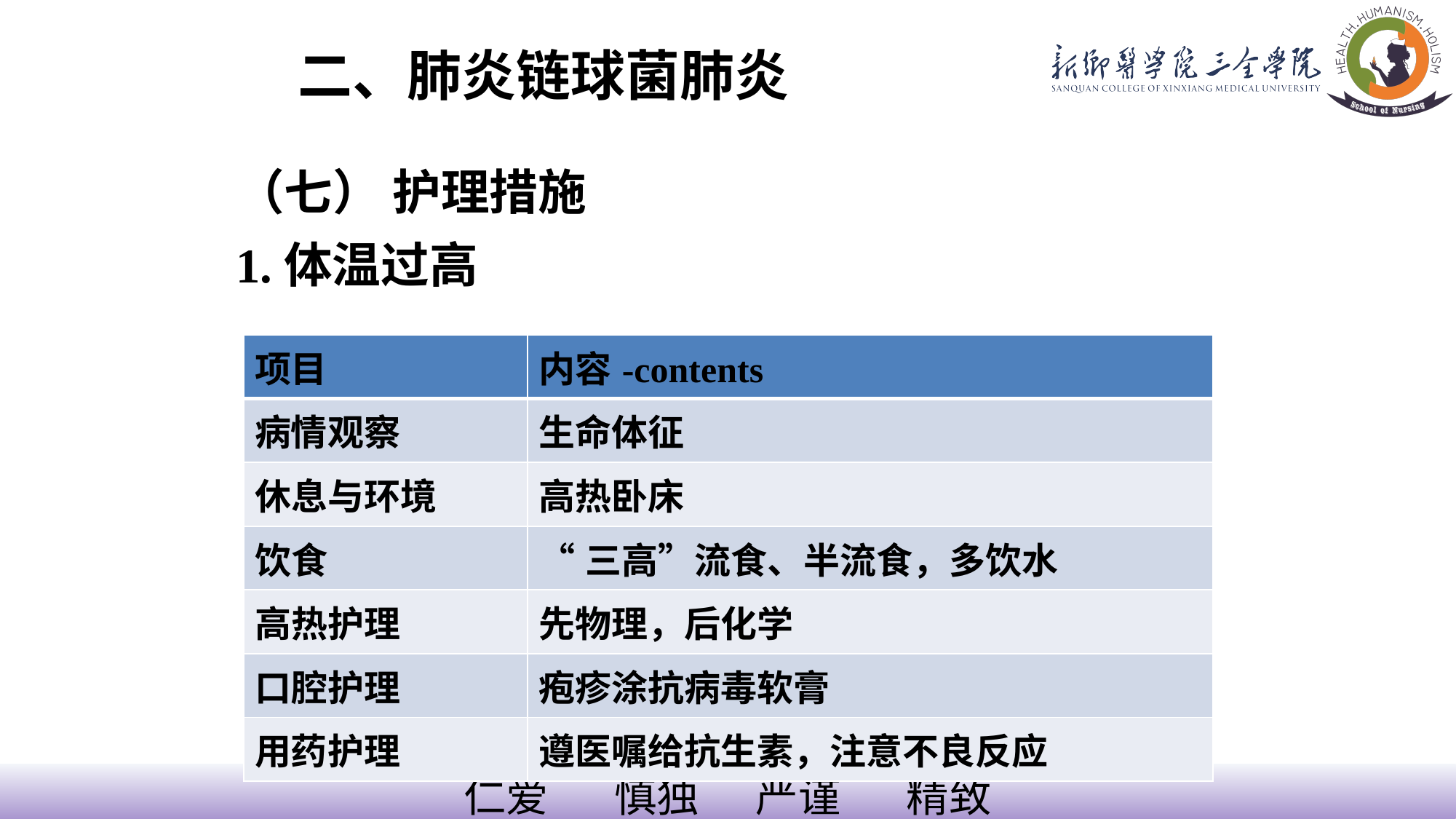

# 二、肺炎链球菌肺炎
（七） 护理措施
1.体温过高

| 项目 | 内容-contents |
| --- | --- |
| 病情观察 | 生命体征 |
| 休息与环境 | 高热卧床 |
| 饮食 | “三高”流食、半流食，多饮水 |
| 高热护理 | 先物理，后化学 |
| 口腔护理 | 疱疹涂抗病毒软膏 |
| 用药护理 | 遵医嘱给抗生素，注意不良反应 |